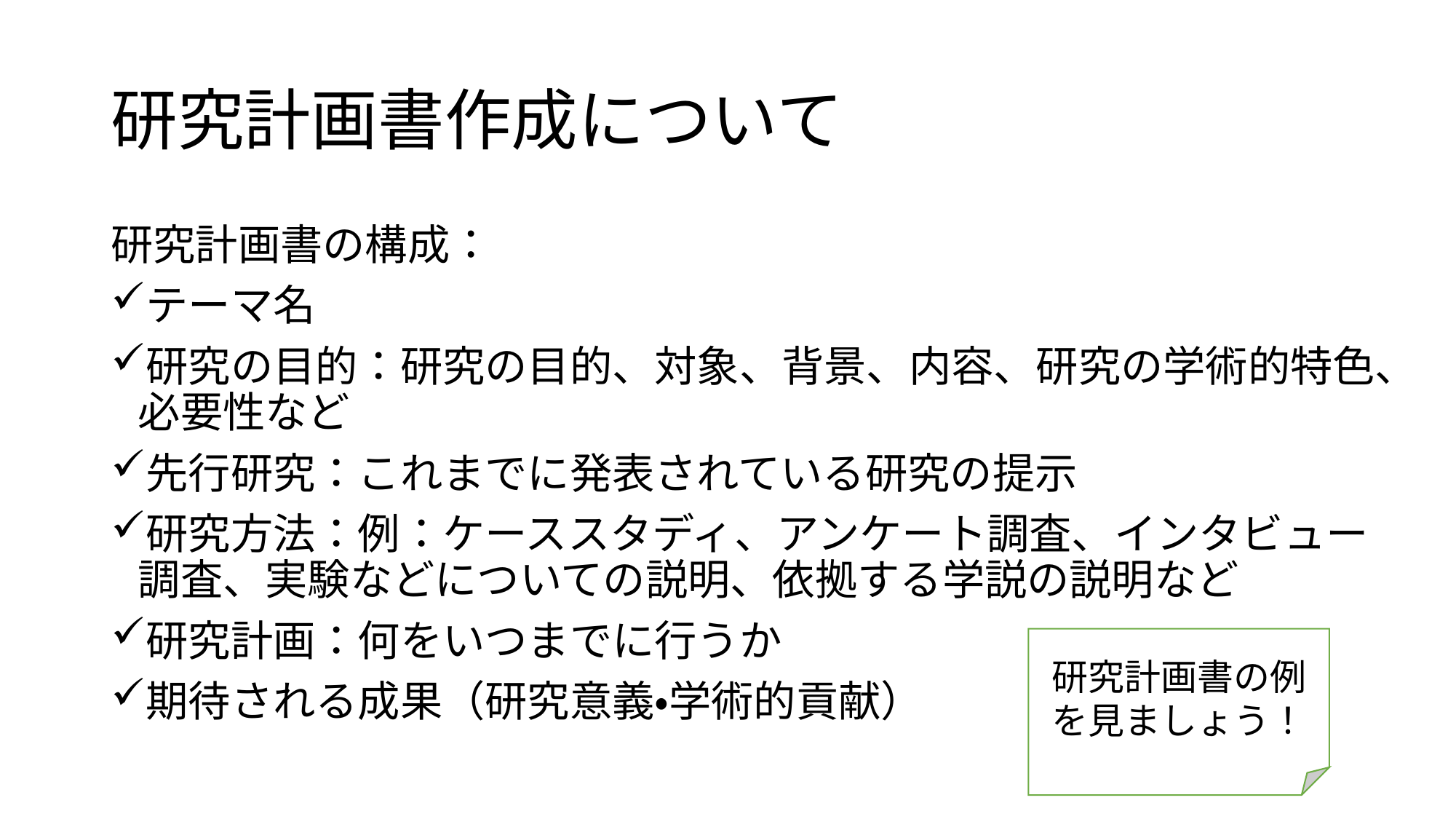

# 研究計画書作成について
研究計画書の構成：
テーマ名
研究の目的：研究の目的、対象、背景、内容、研究の学術的特色、必要性など
先行研究：これまでに発表されている研究の提示
研究方法：例：ケーススタディ、アンケート調査、インタビュー調査、実験などについての説明、依拠する学説の説明など
研究計画：何をいつまでに行うか
期待される成果（研究意義・学術的貢献）

研究計画書の例を見ましょう！